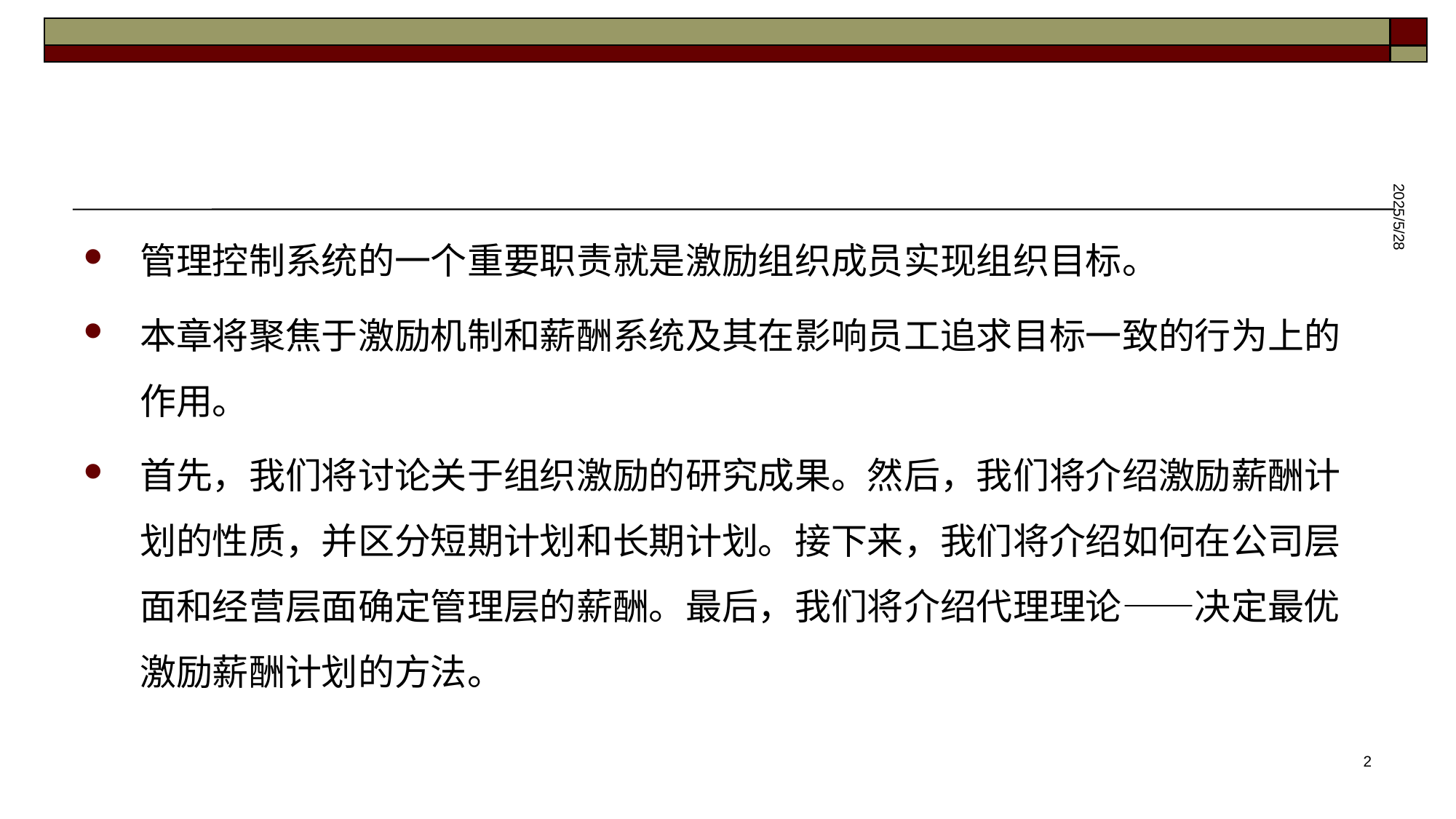

#
管理控制系统的一个重要职责就是激励组织成员实现组织目标。
本章将聚焦于激励机制和薪酬系统及其在影响员工追求目标一致的行为上的作用。
首先，我们将讨论关于组织激励的研究成果。然后，我们将介绍激励薪酬计划的性质，并区分短期计划和长期计划。接下来，我们将介绍如何在公司层面和经营层面确定管理层的薪酬。最后，我们将介绍代理理论——决定最优激励薪酬计划的方法。

2025/5/28
2